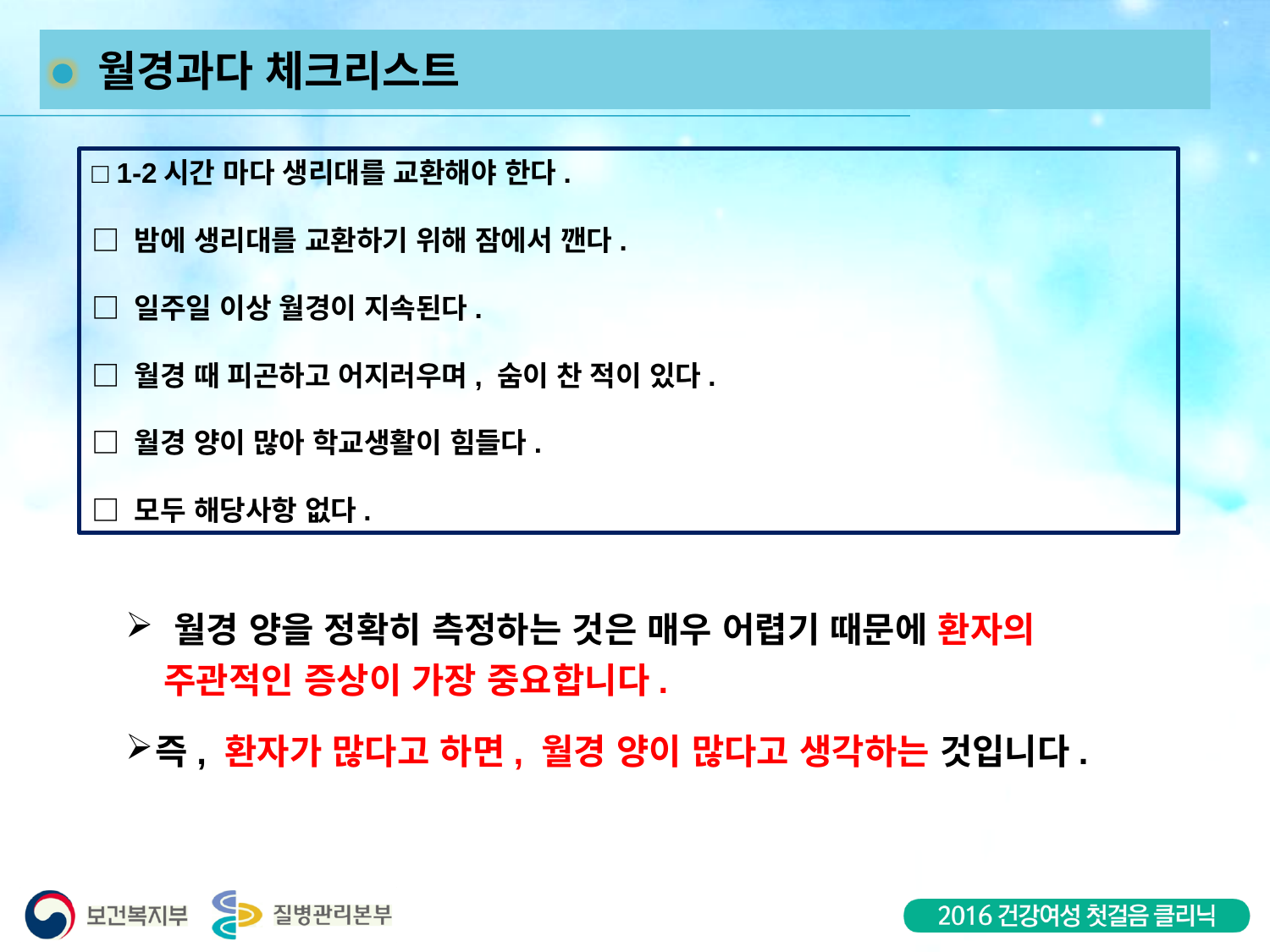

월경과다 체크리스트

 월경 양을 정확히 측정하는 것은 매우 어렵기 때문에 환자의
   주관적인 증상이 가장 중요합니다.

즉, 환자가 많다고 하면, 월경 양이 많다고 생각하는 것입니다.

□ 1-2시간 마다 생리대를 교환해야 한다.

□ 밤에 생리대를 교환하기 위해 잠에서 깬다.

□ 일주일 이상 월경이 지속된다.

□ 월경 때 피곤하고 어지러우며, 숨이 찬 적이 있다.

□ 월경 양이 많아 학교생활이 힘들다.

□ 모두 해당사항 없다.